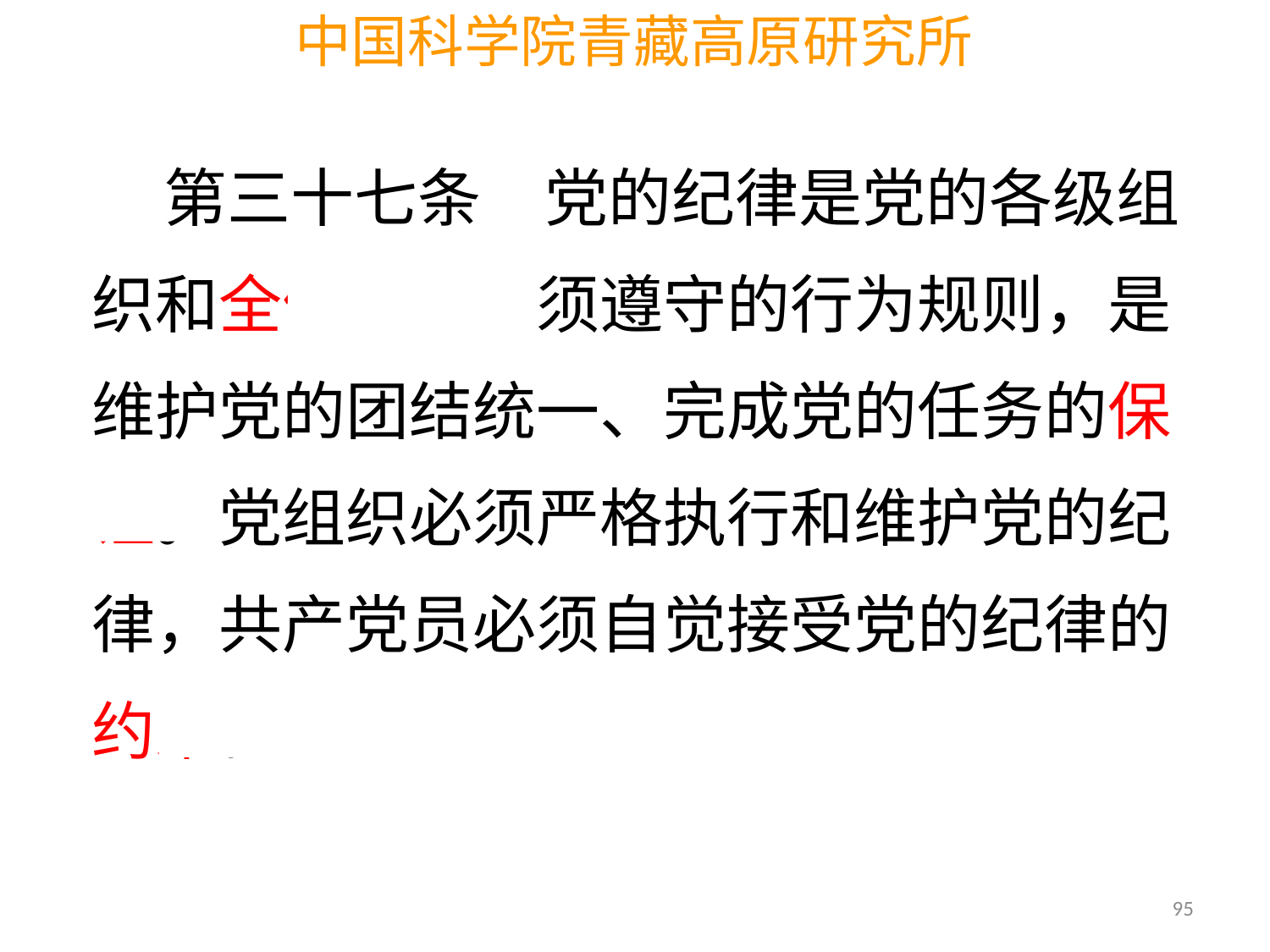

# 第三十七条　党的纪律是党的各级组织和全体党员必须遵守的行为规则，是维护党的团结统一、完成党的任务的保证。党组织必须严格执行和维护党的纪律，共产党员必须自觉接受党的纪律的约束。

95